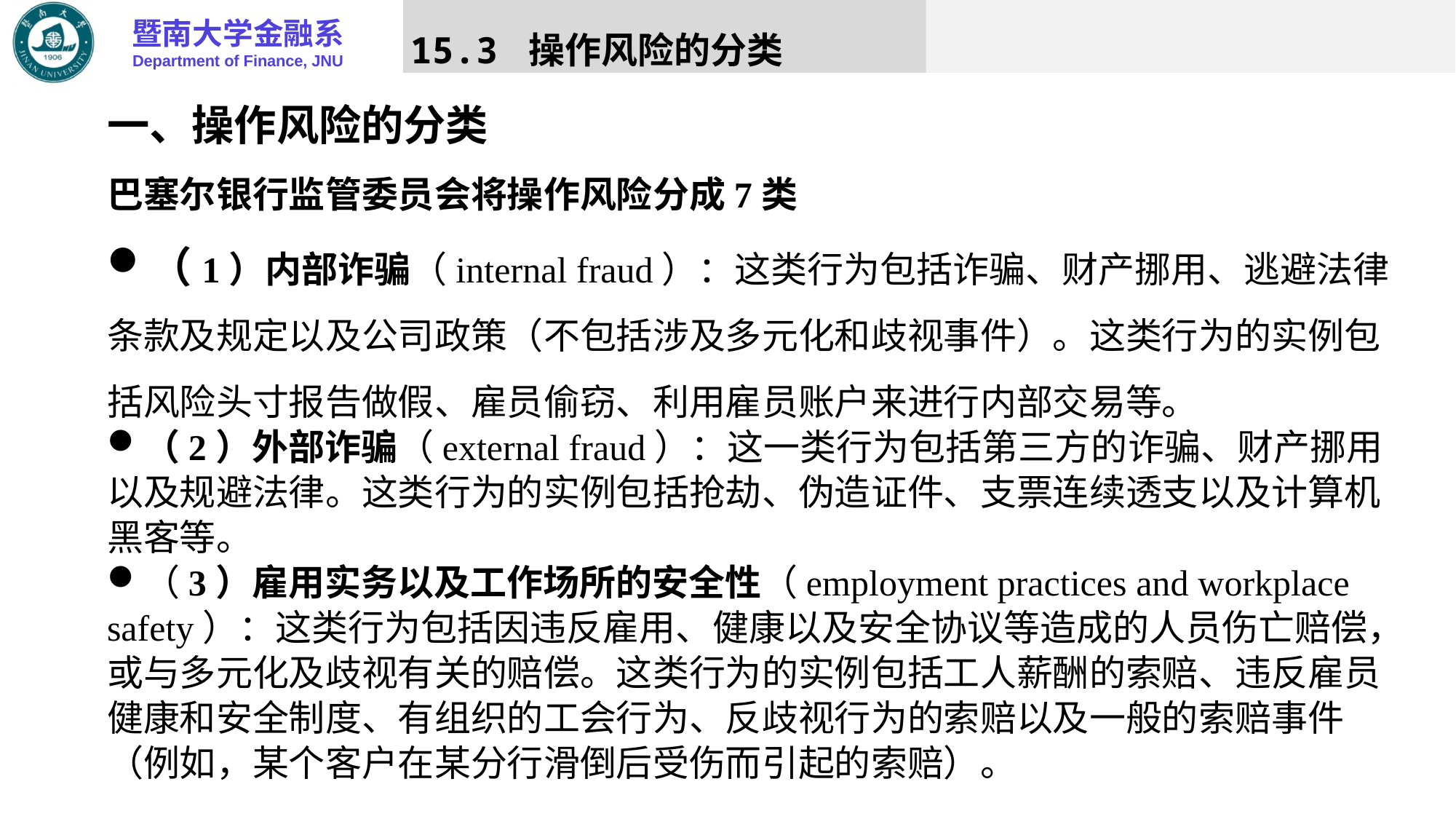

15.3 操作风险的分类
一、操作风险的分类
巴塞尔银行监管委员会将操作风险分成7类
（1）内部诈骗（internal fraud）：这类行为包括诈骗、财产挪用、逃避法律条款及规定以及公司政策（不包括涉及多元化和歧视事件）。这类行为的实例包括风险头寸报告做假、雇员偷窃、利用雇员账户来进行内部交易等。
（2）外部诈骗（external fraud）：这一类行为包括第三方的诈骗、财产挪用以及规避法律。这类行为的实例包括抢劫、伪造证件、支票连续透支以及计算机黑客等。
（3）雇用实务以及工作场所的安全性（employment practices and workplace safety）：这类行为包括因违反雇用、健康以及安全协议等造成的人员伤亡赔偿，或与多元化及歧视有关的赔偿。这类行为的实例包括工人薪酬的索赔、违反雇员健康和安全制度、有组织的工会行为、反歧视行为的索赔以及一般的索赔事件（例如，某个客户在某分行滑倒后受伤而引起的索赔）。